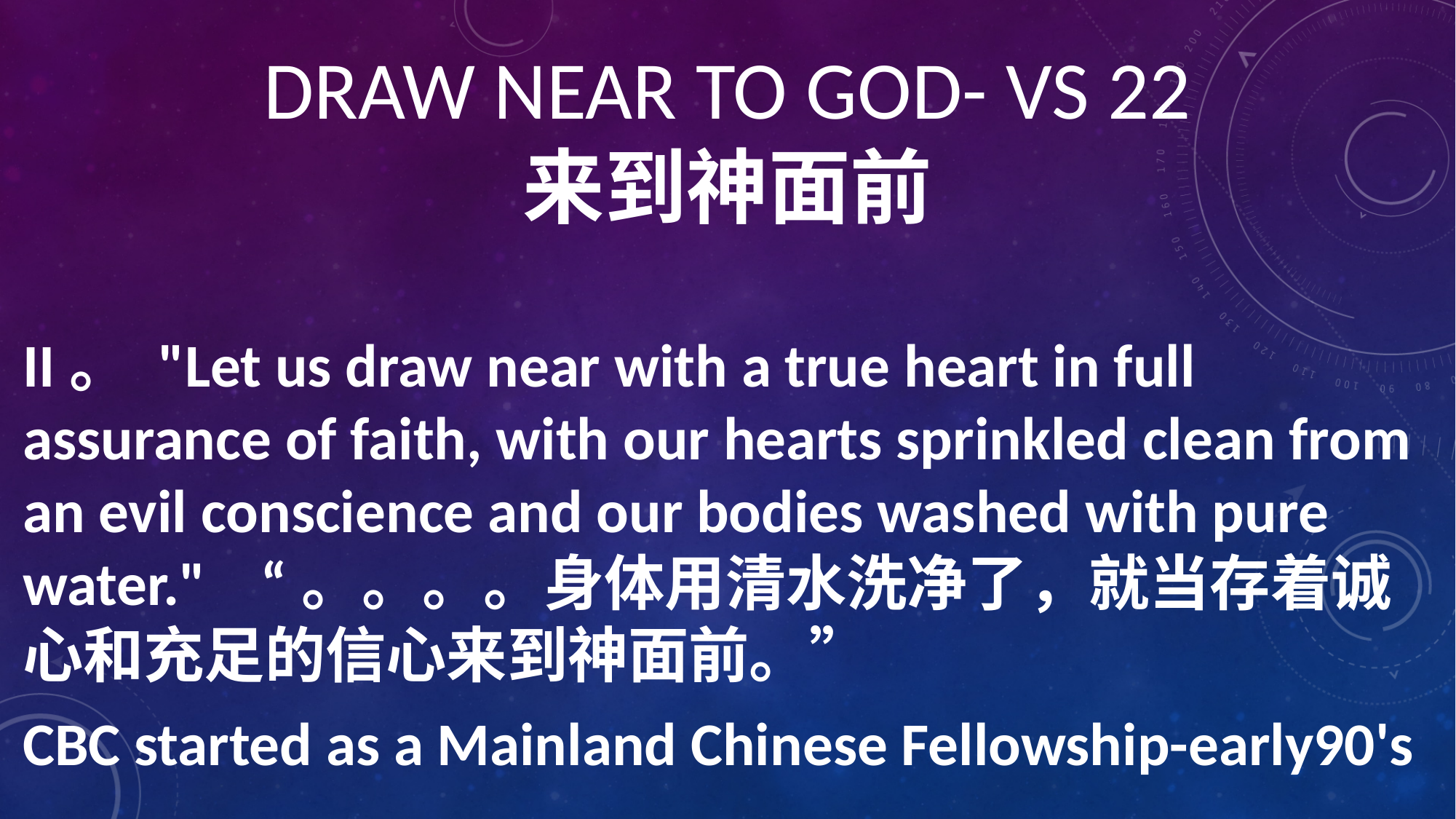

# Draw near to god- vs 22 来到神面前
II。 "Let us draw near with a true heart in full assurance of faith, with our hearts sprinkled clean from an evil conscience and our bodies washed with pure water."    “。。。。身体用清水洗净了，就当存着诚心和充足的信心来到神面前。”
CBC started as a Mainland Chinese Fellowship-early90's